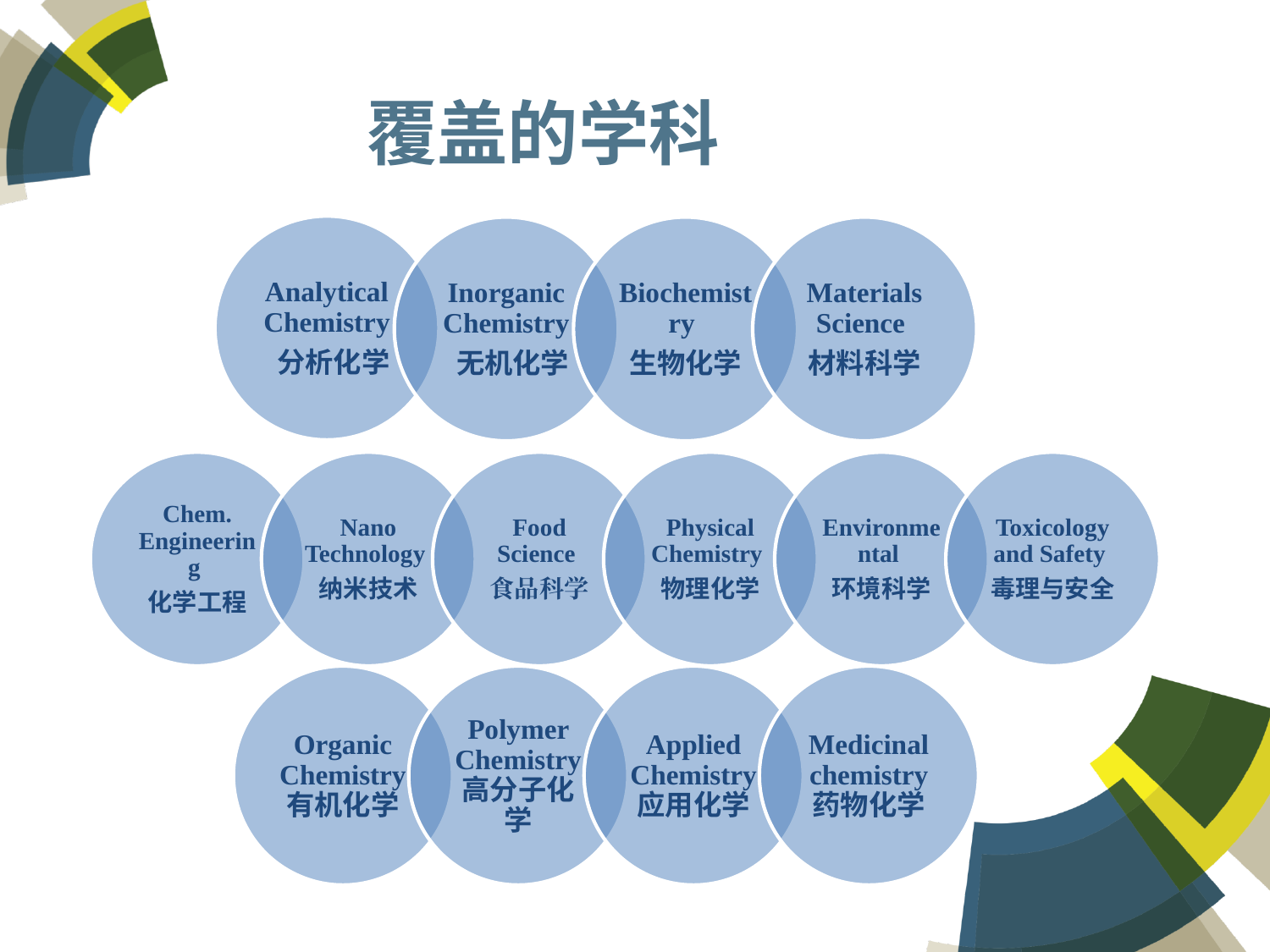

# 覆盖的学科
Analytical Chemistry
 分析化学
Inorganic Chemistry
 无机化学
Biochemistry
生物化学
Materials Science
材料科学
Chem. Engineering
化学工程
Nano Technology
纳米技术
Food Science
食品科学
Physical Chemistry
物理化学
Environmental
环境科学
Toxicology and Safety
毒理与安全
Organic Chemistry 有机化学
Polymer Chemistry 高分子化学
Applied Chemistry 应用化学
Medicinal chemistry 药物化学